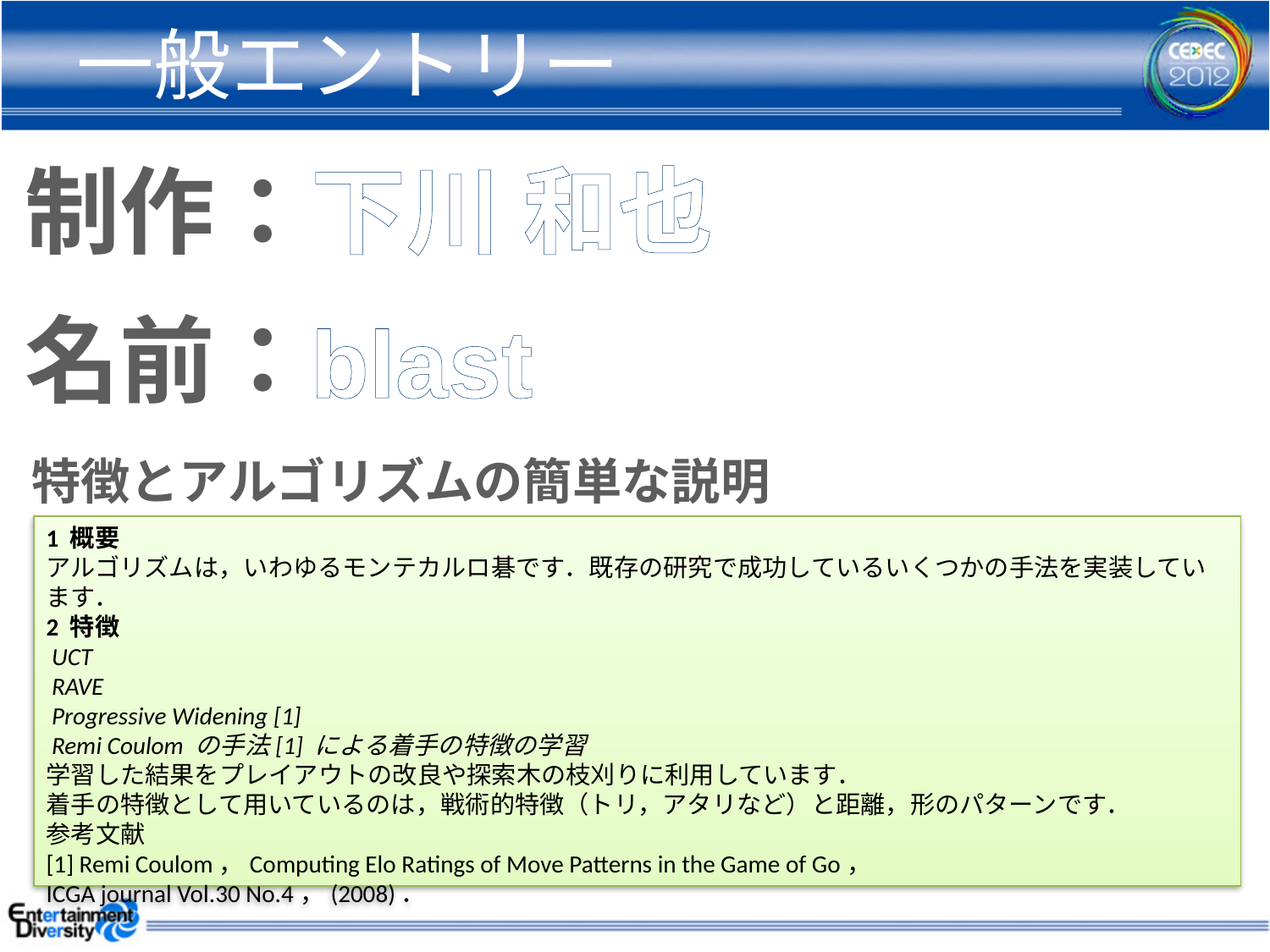

# 一般エントリー
制作：
下川 和也
名前：
blast
特徴とアルゴリズムの簡単な説明
1 概要
アルゴリズムは，いわゆるモンテカルロ碁です．既存の研究で成功しているいくつかの手法を実装しています．
2 特徴
 UCT
 RAVE
 Progressive Widening [1]
 Remi Coulom の手法[1] による着手の特徴の学習
学習した結果をプレイアウトの改良や探索木の枝刈りに利用しています．
着手の特徴として用いているのは，戦術的特徴（トリ，アタリなど）と距離，形のパターンです．
参考文献
[1] Remi Coulom，Computing Elo Ratings of Move Patterns in the Game of Go，
ICGA journal Vol.30 No.4，(2008)．